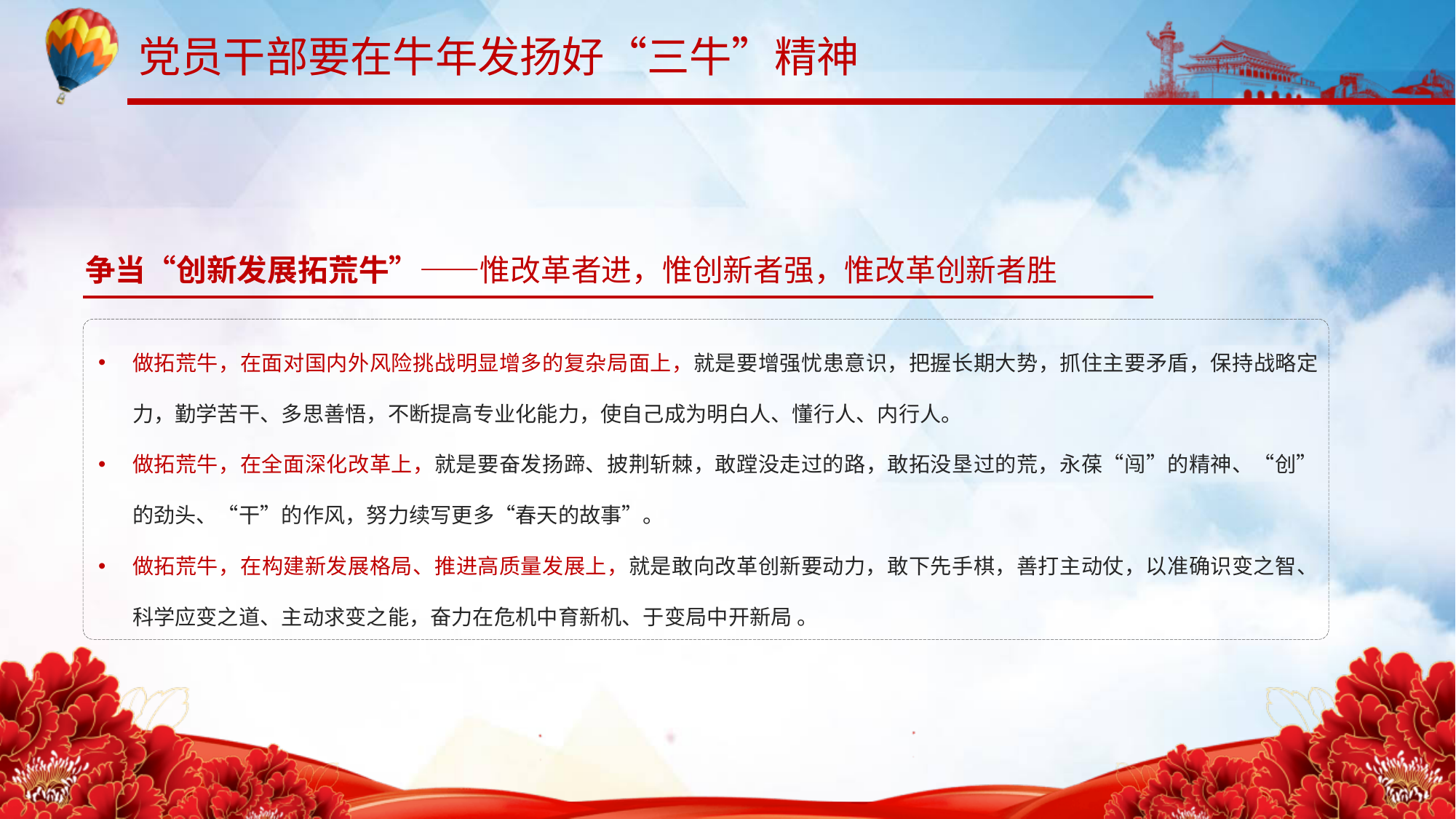

争当“创新发展拓荒牛”——惟改革者进，惟创新者强，惟改革创新者胜
做拓荒牛，在面对国内外风险挑战明显增多的复杂局面上，就是要增强忧患意识，把握长期大势，抓住主要矛盾，保持战略定力，勤学苦干、多思善悟，不断提高专业化能力，使自己成为明白人、懂行人、内行人。
做拓荒牛，在全面深化改革上，就是要奋发扬蹄、披荆斩棘，敢蹚没走过的路，敢拓没垦过的荒，永葆“闯”的精神、“创”的劲头、“干”的作风，努力续写更多“春天的故事”。
做拓荒牛，在构建新发展格局、推进高质量发展上，就是敢向改革创新要动力，敢下先手棋，善打主动仗，以准确识变之智、科学应变之道、主动求变之能，奋力在危机中育新机、于变局中开新局 。